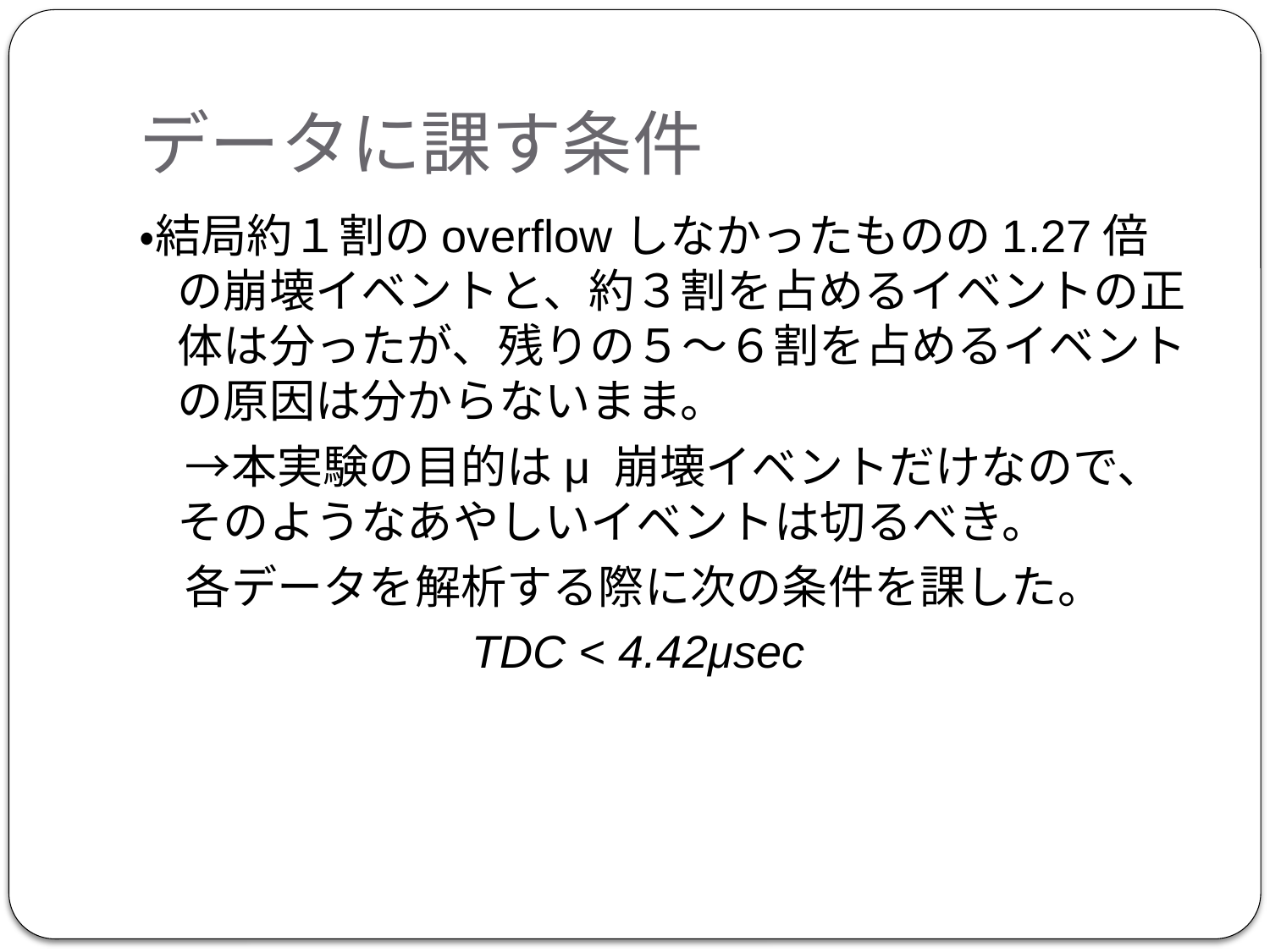

# データに課す条件
・結局約１割のoverflowしなかったものの1.27倍の崩壊イベントと、約３割を占めるイベントの正体は分ったが、残りの５～６割を占めるイベントの原因は分からないまま。
　→本実験の目的はμ 崩壊イベントだけなので、そのようなあやしいイベントは切るべき。
　各データを解析する際に次の条件を課した。
　　　　　　　TDC < 4.42μsec